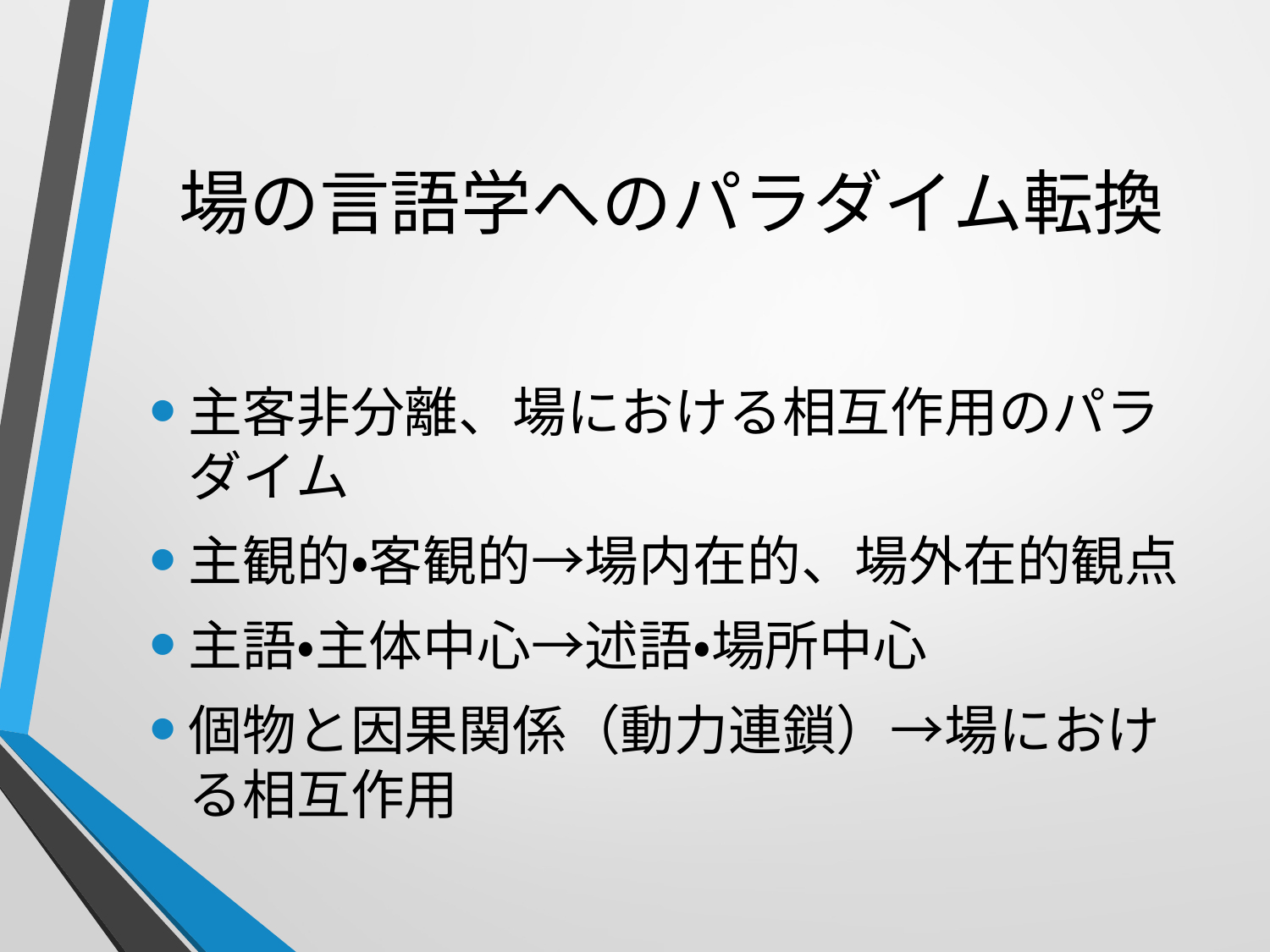

# 場の言語学へのパラダイム転換
主客非分離、場における相互作用のパラダイム
主観的・客観的→場内在的、場外在的観点
主語・主体中心→述語・場所中心
個物と因果関係（動力連鎖）→場における相互作用